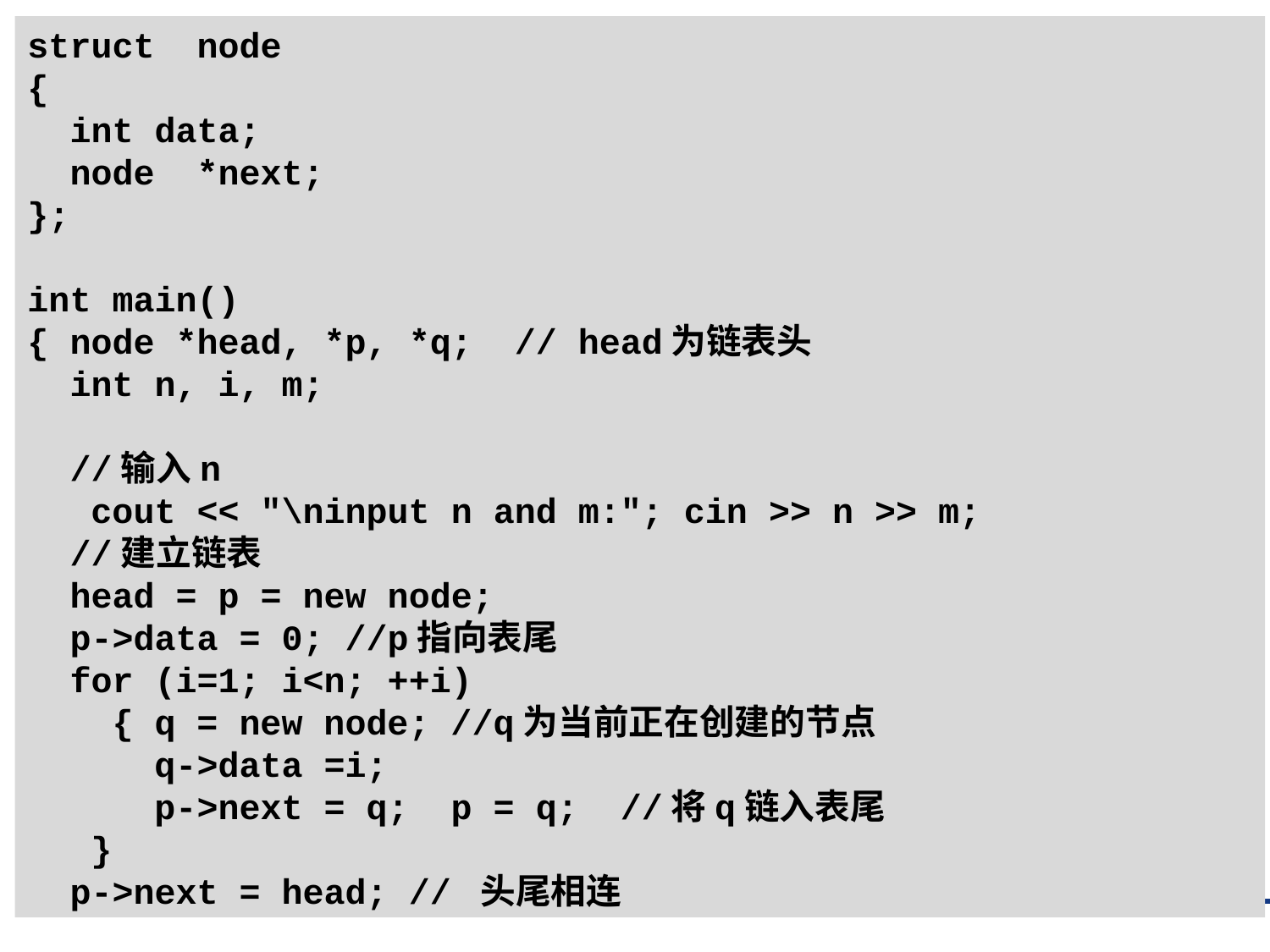

struct  node
{
  int data;
  node  *next;
};

int main()
{ node *head, *p, *q;  // head为链表头
  int n, i, m;

  //输入n
   cout << "\ninput n and m:"; cin >> n >> m;
  //建立链表
  head = p = new node;
  p->data = 0; //p指向表尾
  for (i=1; i<n; ++i)
    { q = new node; //q为当前正在创建的节点
      q->data =i;
      p->next = q;  p = q;  //将q链入表尾
   }
  p->next = head; // 头尾相连